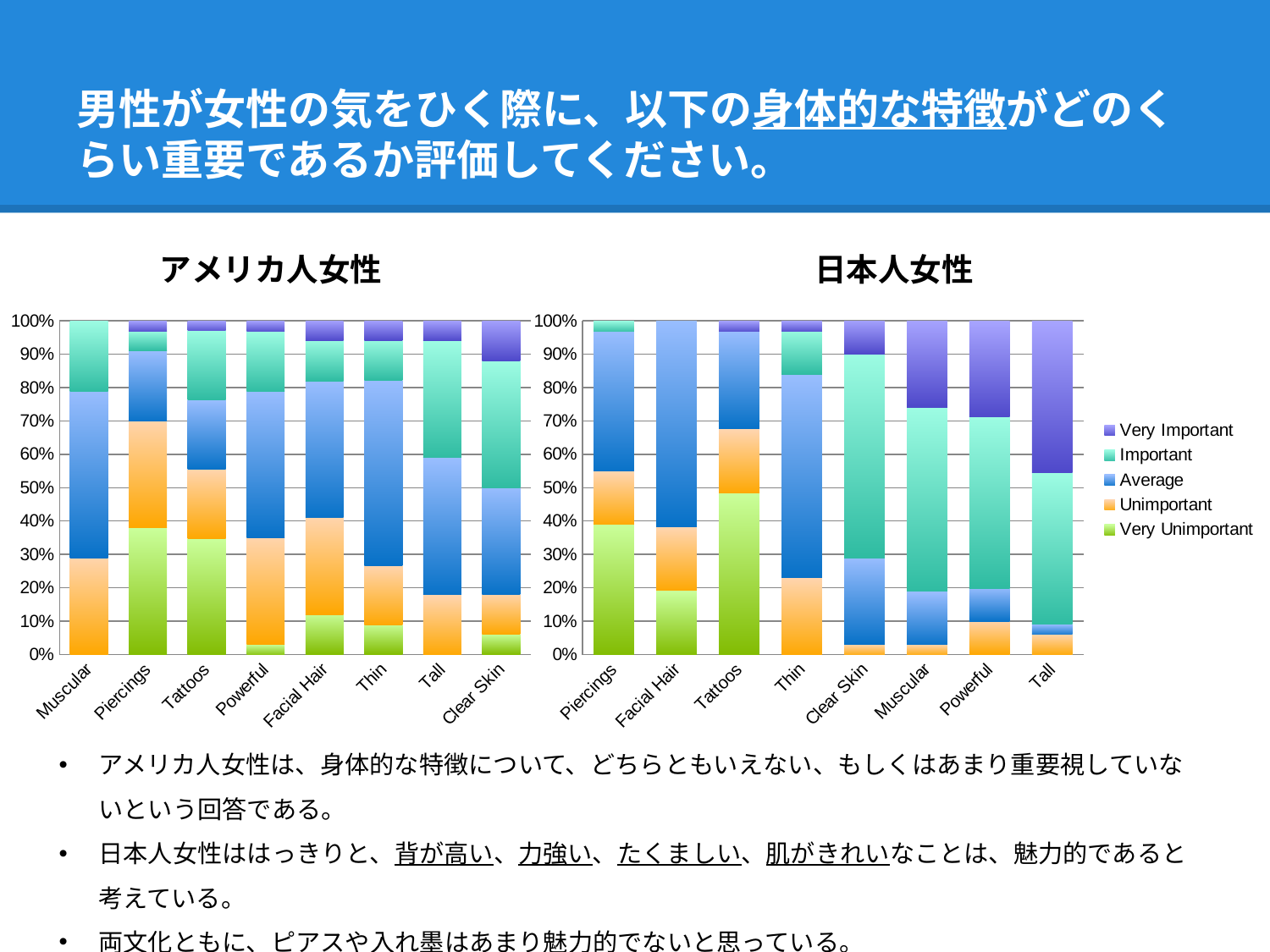

# 男性が女性の気をひく際に、以下の身体的な特徴がどのくらい重要であるか評価してください。

### Chart: アメリカ人女性

| Category | Very Unimportant | Unimportant | Average | Important | Very Important |
|---|---|---|---|---|---|
| Muscular | 0.0 | 29.0 | 50.0 | 21.0 | 0.0 |
| Piercings | 38.0 | 32.0 | 21.0 | 6.0 | 3.0 |
| Tattoos | 35.0 | 21.0 | 21.0 | 21.0 | 3.0 |
| Powerful | 3.0 | 32.0 | 44.0 | 18.0 | 3.0 |
| Facial Hair | 12.0 | 29.0 | 41.0 | 12.0 | 6.0 |
| Thin | 9.0 | 18.0 | 56.0 | 12.0 | 6.0 |
| Tall | 0.0 | 18.0 | 41.0 | 35.0 | 6.0 |
| Clear Skin | 6.0 | 12.0 | 32.0 | 38.0 | 12.0 |

### Chart: 日本人女性

| Category | Very Unimportant | Unimportant | Average | Important | Very Important |
|---|---|---|---|---|---|
| Piercings | 39.0 | 16.0 | 42.0 | 3.0 | 0.0 |
| Facial Hair | 19.0 | 19.0 | 61.0 | 0.0 | 0.0 |
| Tattoos | 48.0 | 19.0 | 29.0 | 0.0 | 3.0 |
| Thin | 0.0 | 23.0 | 61.0 | 13.0 | 3.0 |
| Clear Skin | 0.0 | 3.0 | 26.0 | 61.0 | 10.0 |
| Muscular | 0.0 | 3.0 | 16.0 | 55.0 | 26.0 |
| Powerful | 0.0 | 10.0 | 10.0 | 52.0 | 29.0 |
| Tall | 0.0 | 6.0 | 3.0 | 45.0 | 45.0 |
アメリカ人女性は、身体的な特徴について、どちらともいえない、もしくはあまり重要視していないという回答である。
日本人女性ははっきりと、背が高い、力強い、たくましい、肌がきれいなことは、魅力的であると考えている。
両文化ともに、ピアスや入れ墨はあまり魅力的でないと思っている。